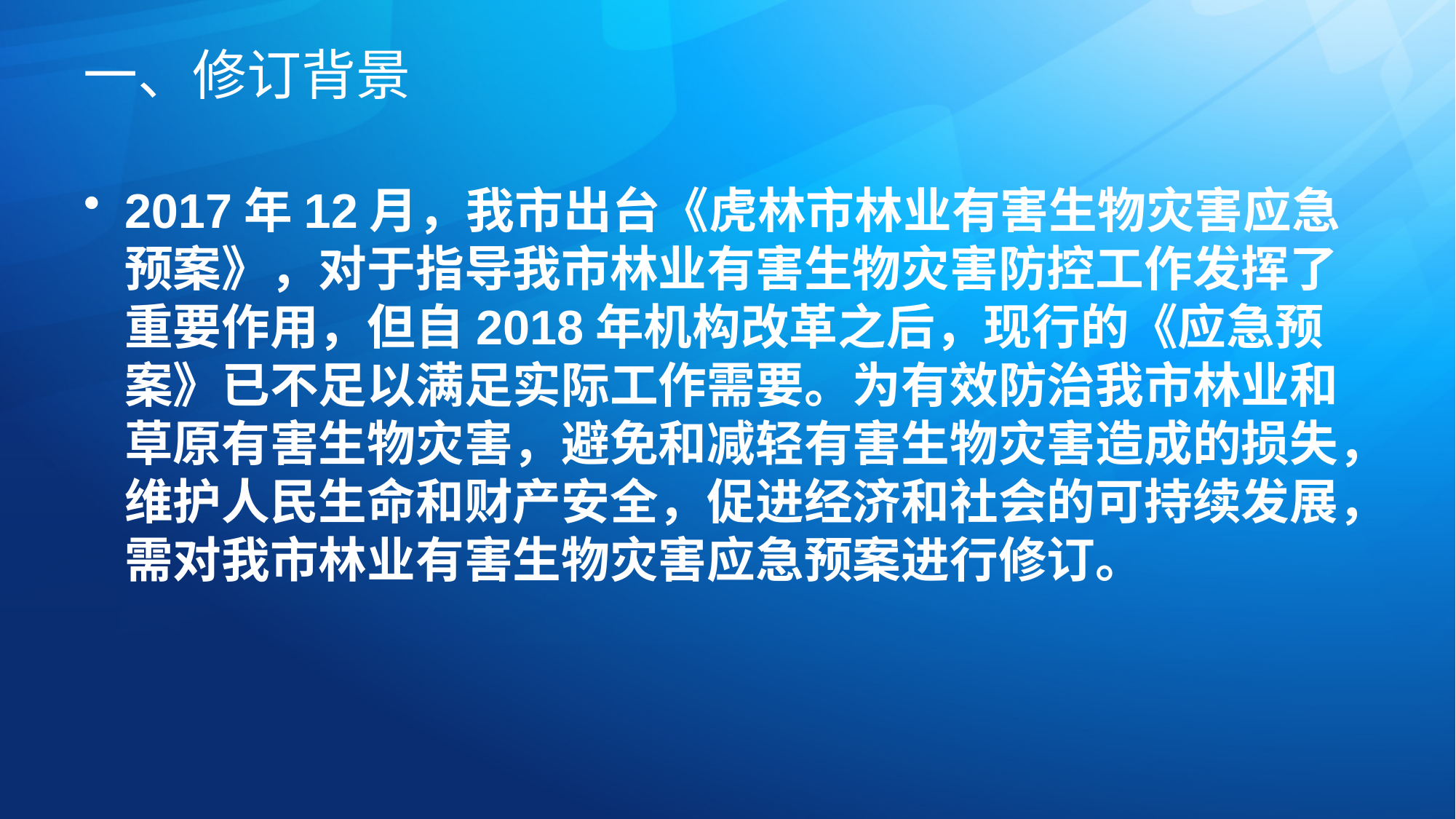

# 一、修订背景
2017年12月，我市出台《虎林市林业有害生物灾害应急预案》，对于指导我市林业有害生物灾害防控工作发挥了重要作用，但自2018年机构改革之后，现行的《应急预案》已不足以满足实际工作需要。为有效防治我市林业和草原有害生物灾害，避免和减轻有害生物灾害造成的损失，维护人民生命和财产安全，促进经济和社会的可持续发展，需对我市林业有害生物灾害应急预案进行修订。